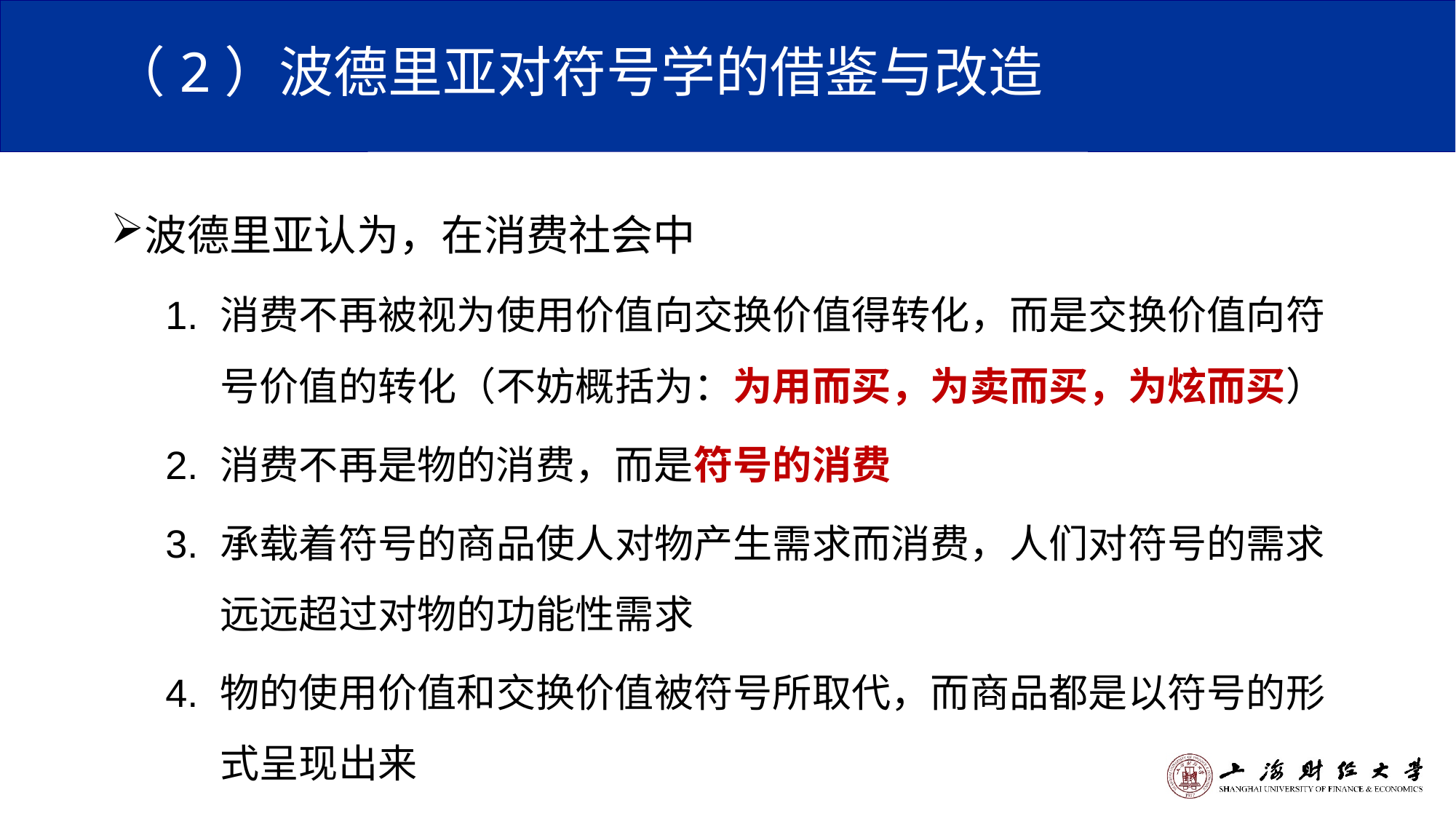

# （2）波德里亚对符号学的借鉴与改造
波德里亚认为，在消费社会中
消费不再被视为使用价值向交换价值得转化，而是交换价值向符号价值的转化（不妨概括为：为用而买，为卖而买，为炫而买）
消费不再是物的消费，而是符号的消费
承载着符号的商品使人对物产生需求而消费，人们对符号的需求远远超过对物的功能性需求
物的使用价值和交换价值被符号所取代，而商品都是以符号的形式呈现出来